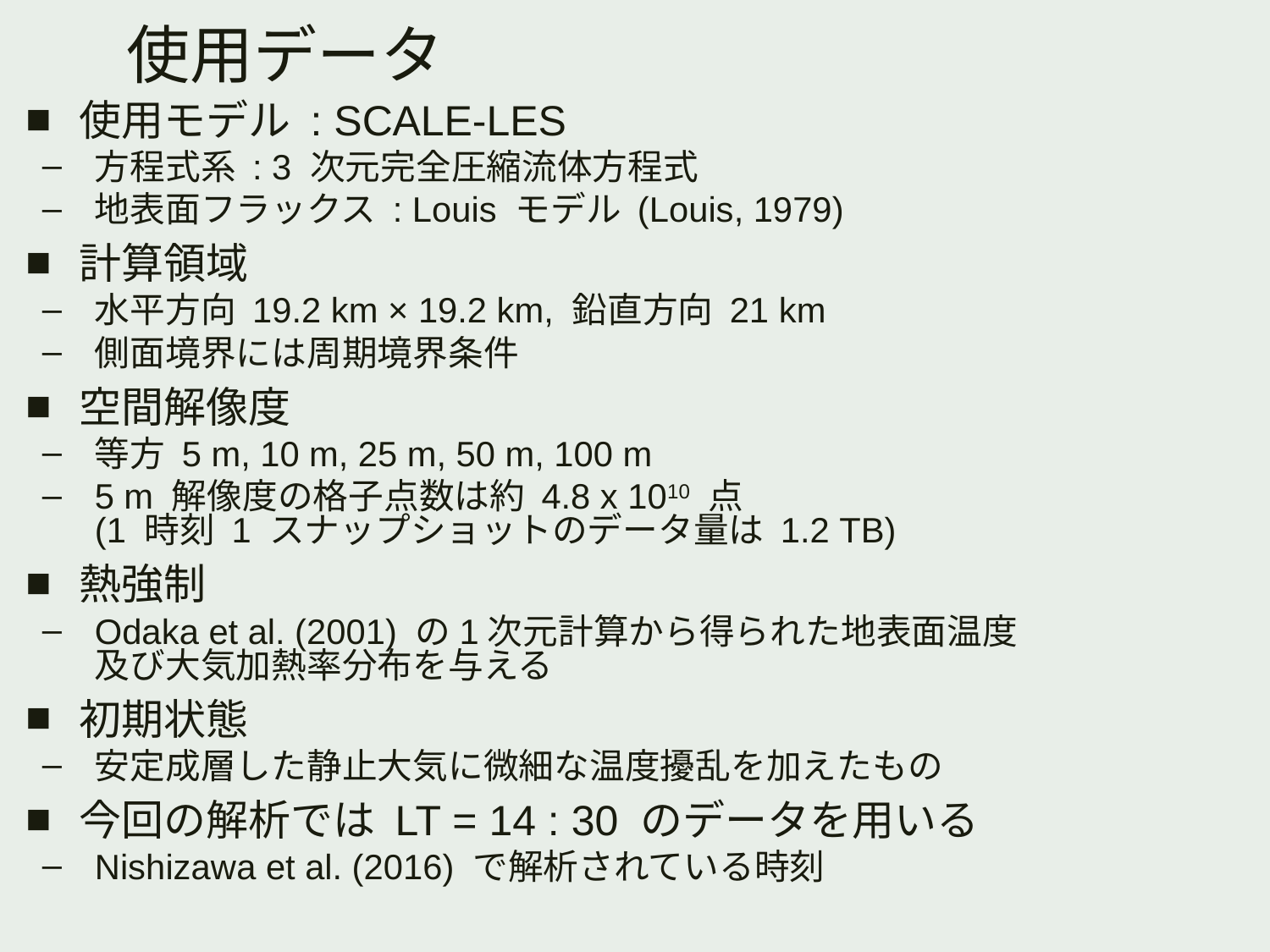

# 使用データ
使用モデル : SCALE-LES
方程式系 : 3 次元完全圧縮流体方程式
地表面フラックス : Louis モデル (Louis, 1979)
計算領域
水平方向 19.2 km × 19.2 km, 鉛直方向 21 km
側面境界には周期境界条件
空間解像度
等方 5 m, 10 m, 25 m, 50 m, 100 m
5 m 解像度の格子点数は約 4.8 x 1010 点
(1 時刻 1 スナップショットのデータ量は 1.2 TB)
熱強制
Odaka et al. (2001) の1次元計算から得られた地表面温度
及び大気加熱率分布を与える
初期状態
安定成層した静止大気に微細な温度擾乱を加えたもの
今回の解析では LT = 14 : 30 のデータを用いる
Nishizawa et al. (2016) で解析されている時刻